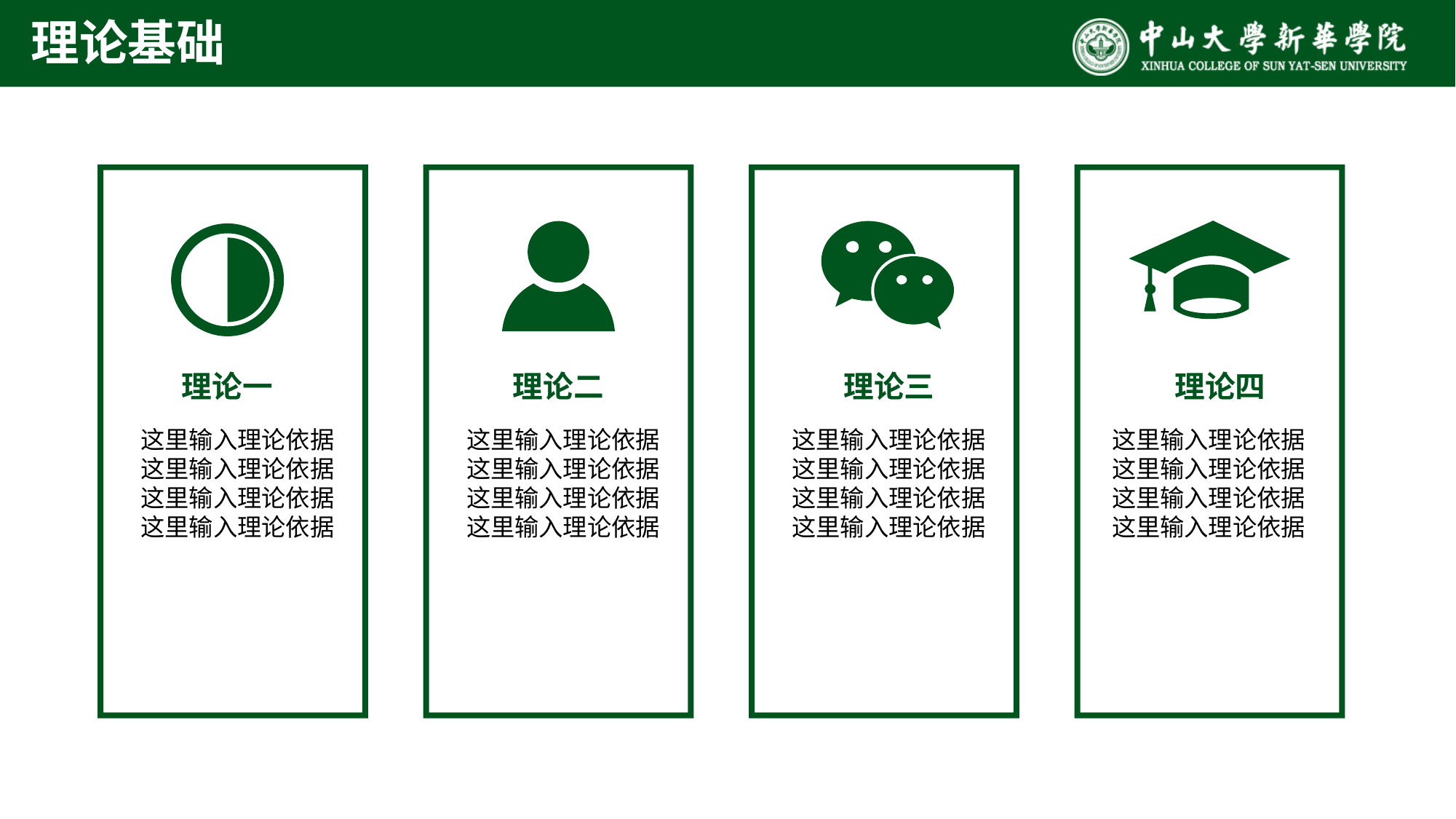

理论基础

理论一
理论二
理论三
理论四
这里输入理论依据
这里输入理论依据
这里输入理论依据
这里输入理论依据
这里输入理论依据
这里输入理论依据
这里输入理论依据
这里输入理论依据
这里输入理论依据
这里输入理论依据
这里输入理论依据
这里输入理论依据
这里输入理论依据
这里输入理论依据
这里输入理论依据
这里输入理论依据